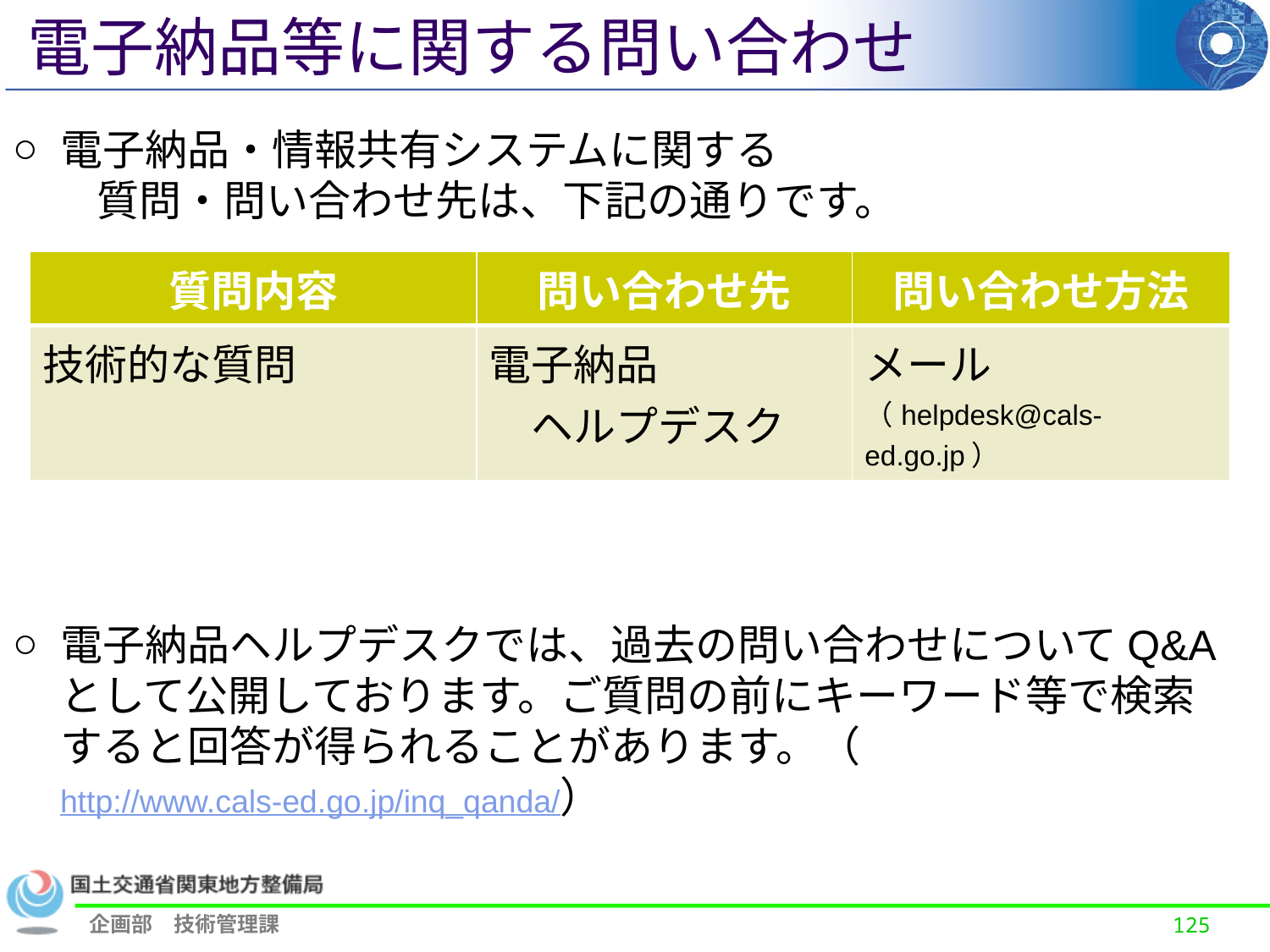

電子納品等に関する問い合わせ
電子納品・情報共有システムに関する
　　質問・問い合わせ先は、下記の通りです。

| 質問内容 | 問い合わせ先 | 問い合わせ方法 |
| --- | --- | --- |
| 技術的な質問 | 電子納品 　ヘルプデスク | メール （helpdesk@cals-ed.go.jp） |
電子納品ヘルプデスクでは、過去の問い合わせについてQ&Aとして公開しております。ご質問の前にキーワード等で検索すると回答が得られることがあります。（http://www.cals-ed.go.jp/inq_qanda/）